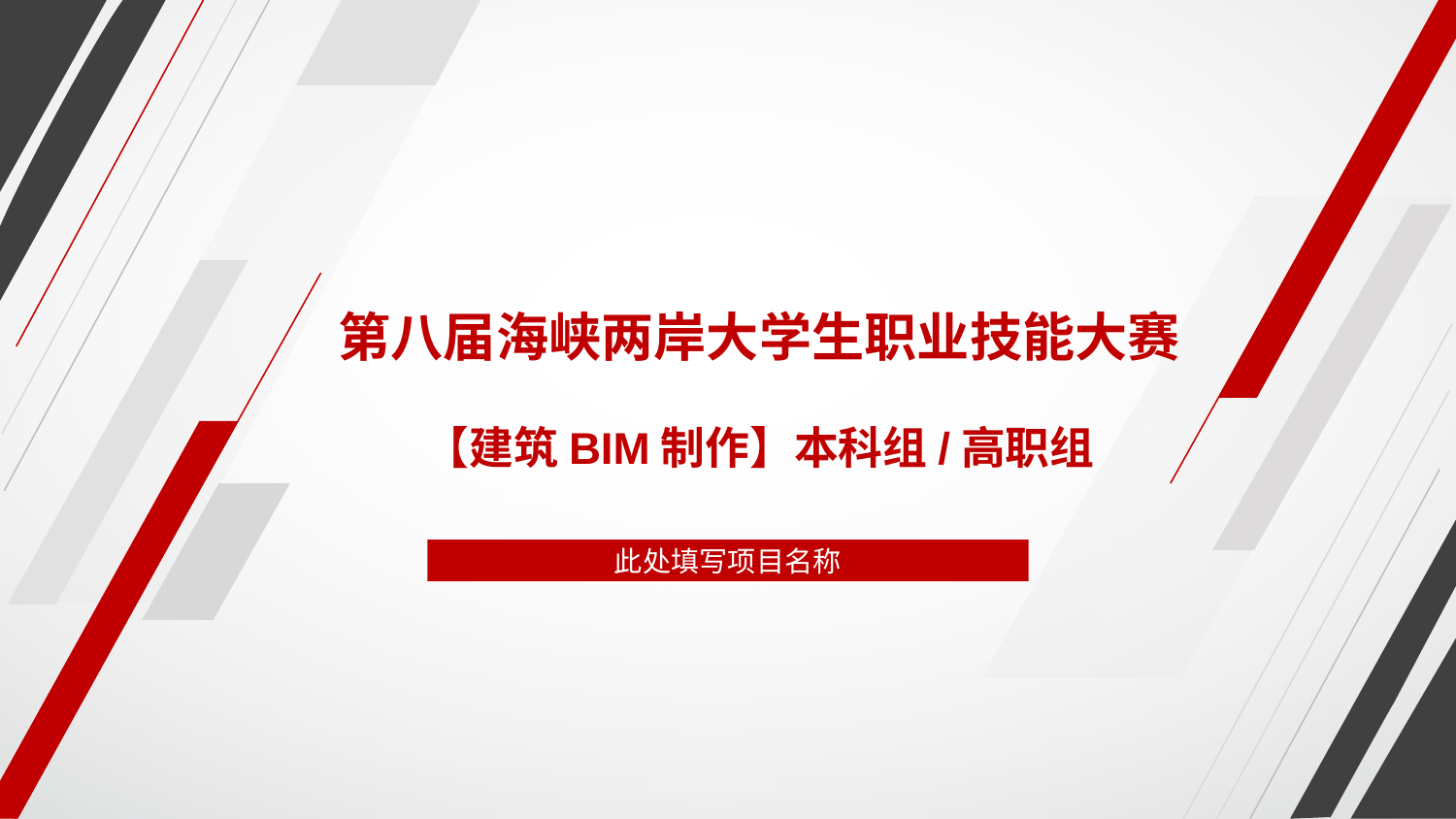

第八届海峡两岸大学生职业技能大赛
【建筑BIM制作】本科组/高职组

此处填写项目名称